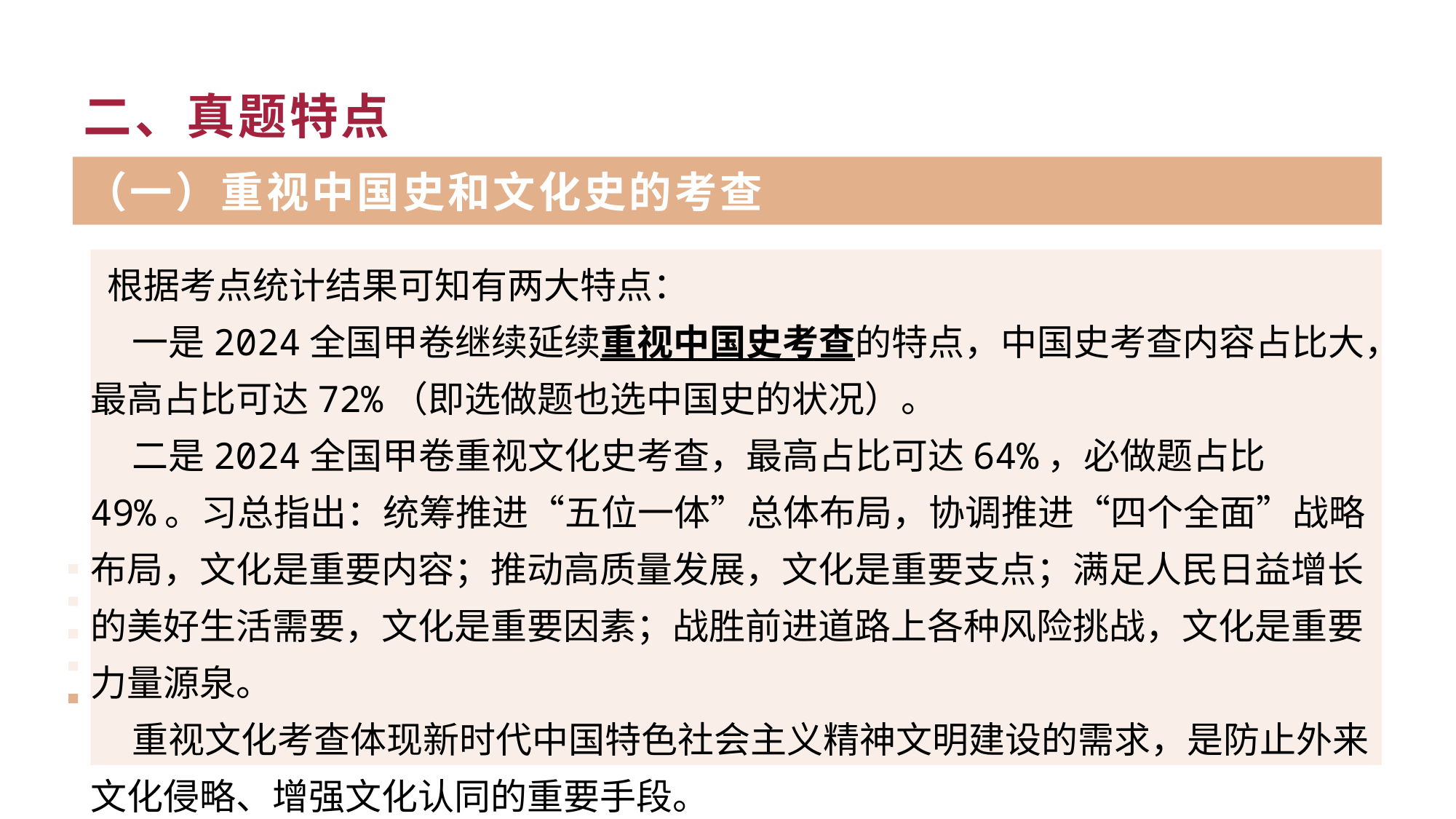

# 二、真题特点
（一）重视中国史和文化史的考查
 根据考点统计结果可知有两大特点：
    一是2024全国甲卷继续延续重视中国史考查的特点，中国史考查内容占比大，最高占比可达72%（即选做题也选中国史的状况）。
    二是2024全国甲卷重视文化史考查，最高占比可达64%，必做题占比49%。习总指出：统筹推进“五位一体”总体布局，协调推进“四个全面”战略布局，文化是重要内容；推动高质量发展，文化是重要支点；满足人民日益增长的美好生活需要，文化是重要因素；战胜前进道路上各种风险挑战，文化是重要力量源泉。
    重视文化考查体现新时代中国特色社会主义精神文明建设的需求，是防止外来文化侵略、增强文化认同的重要手段。